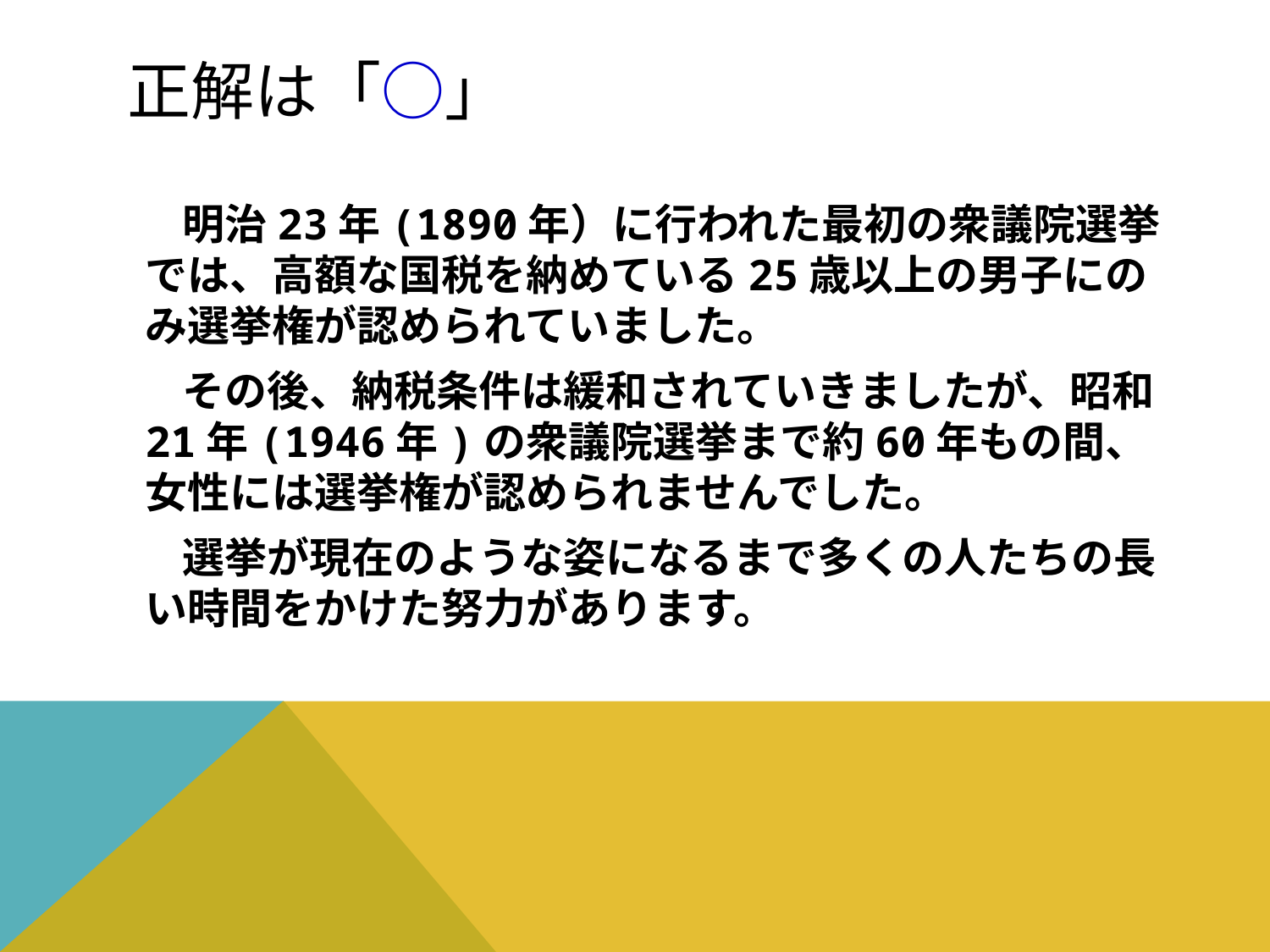

# 正解は「○」
　　明治23年(1890年）に行われた最初の衆議院選挙では、高額な国税を納めている25歳以上の男子にのみ選挙権が認められていました。
　　その後、納税条件は緩和されていきましたが、昭和21年(1946年)の衆議院選挙まで約60年もの間、女性には選挙権が認められませんでした。
　　選挙が現在のような姿になるまで多くの人たちの長い時間をかけた努力があります。